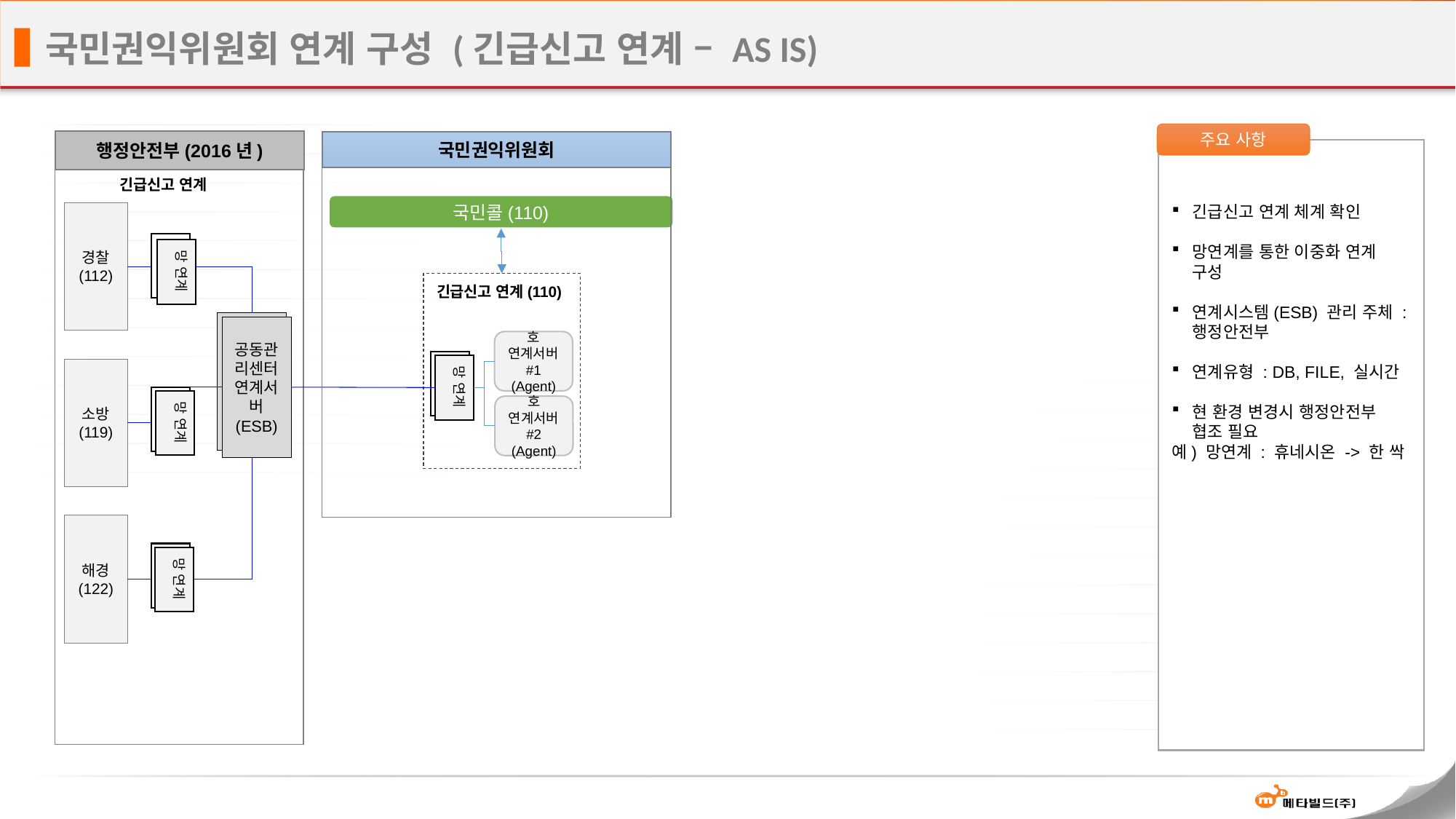

# 국민권익위원회 연계 구성 (긴급신고 연계 – AS IS)
주요 사항
행정안전부(2016년)
국민권익위원회

긴급신고 연계

국민콜(110)
긴급신고 연계 체계 확인

망연계를 통한 이중화 연계 구성

연계시스템(ESB) 관리 주체 : 행정안전부

연계유형 : DB, FILE, 실시간

현 환경 변경시 행정안전부 협조 필요
예) 망연계 : 휴네시온 -> 한 싹

경찰
(112)
망연계
망 연계

긴급신고 연계(110)
호 연계서버#1
(Agent)
망연계
망 연계
호 연계서버#2
(Agent)

공동관리센터
연계서버
(ESB)
소방
(119)
망연계
망 연계
해경
(122)
망연계
망 연계